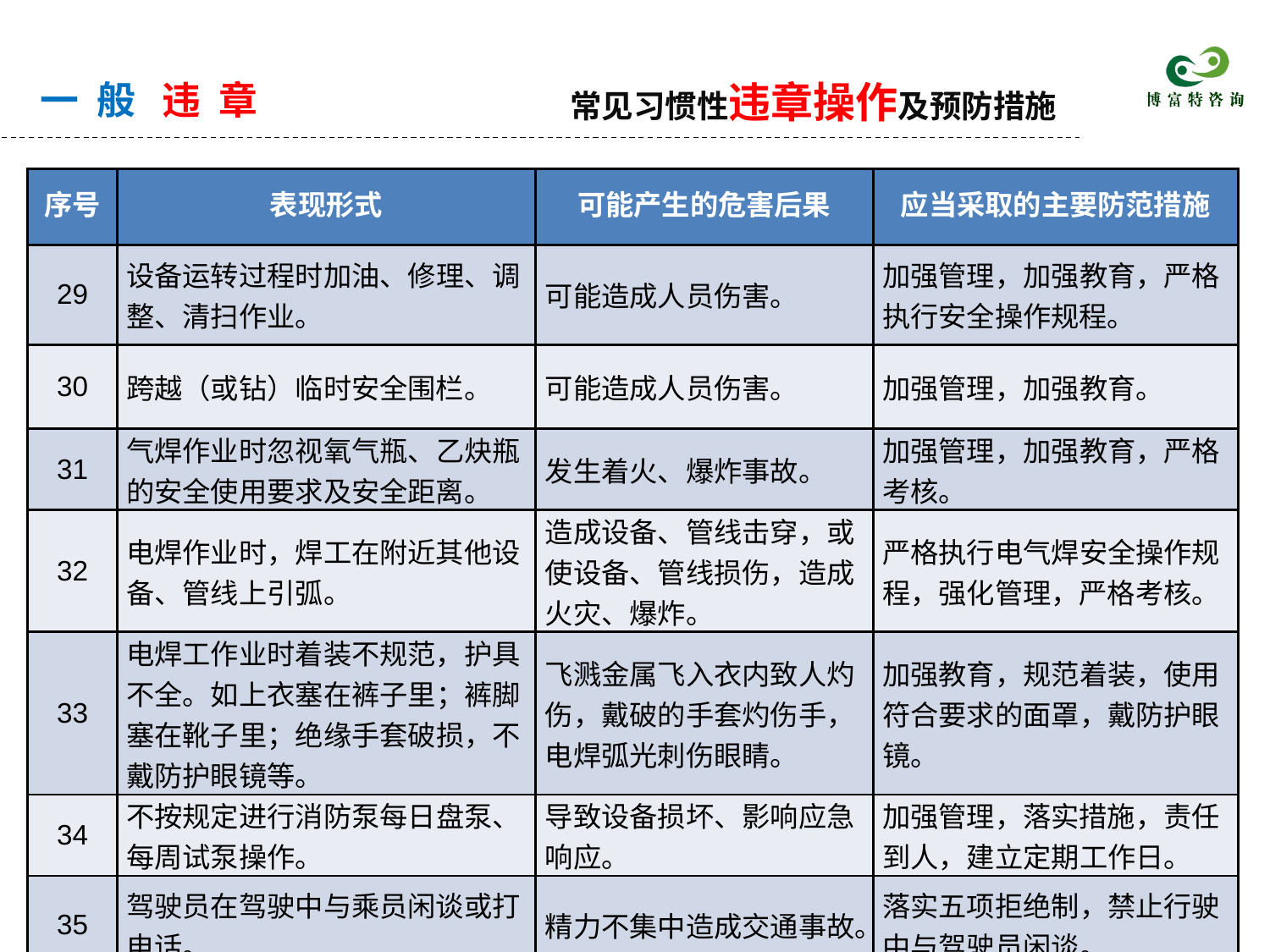

一  般   违  章
| 序号 | 表现形式 | 可能产生的危害后果 | 应当采取的主要防范措施 |
| --- | --- | --- | --- |
| 29 | 设备运转过程时加油、修理、调整、清扫作业。 | 可能造成人员伤害。 | 加强管理，加强教育，严格执行安全操作规程。 |
| 30 | 跨越（或钻）临时安全围栏。 | 可能造成人员伤害。 | 加强管理，加强教育。 |
| 31 | 气焊作业时忽视氧气瓶、乙炔瓶的安全使用要求及安全距离。 | 发生着火、爆炸事故。 | 加强管理，加强教育，严格考核。 |
| 32 | 电焊作业时，焊工在附近其他设备、管线上引弧。 | 造成设备、管线击穿，或使设备、管线损伤，造成火灾、爆炸。 | 严格执行电气焊安全操作规程，强化管理，严格考核。 |
| 33 | 电焊工作业时着装不规范，护具不全。如上衣塞在裤子里；裤脚塞在靴子里；绝缘手套破损，不戴防护眼镜等。 | 飞溅金属飞入衣内致人灼伤，戴破的手套灼伤手，电焊弧光刺伤眼睛。 | 加强教育，规范着装，使用符合要求的面罩，戴防护眼镜。 |
| 34 | 不按规定进行消防泵每日盘泵、每周试泵操作。 | 导致设备损坏、影响应急响应。 | 加强管理，落实措施，责任到人，建立定期工作日。 |
| 35 | 驾驶员在驾驶中与乘员闲谈或打电话。 | 精力不集中造成交通事故。 | 落实五项拒绝制，禁止行驶中与驾驶员闲谈。 |